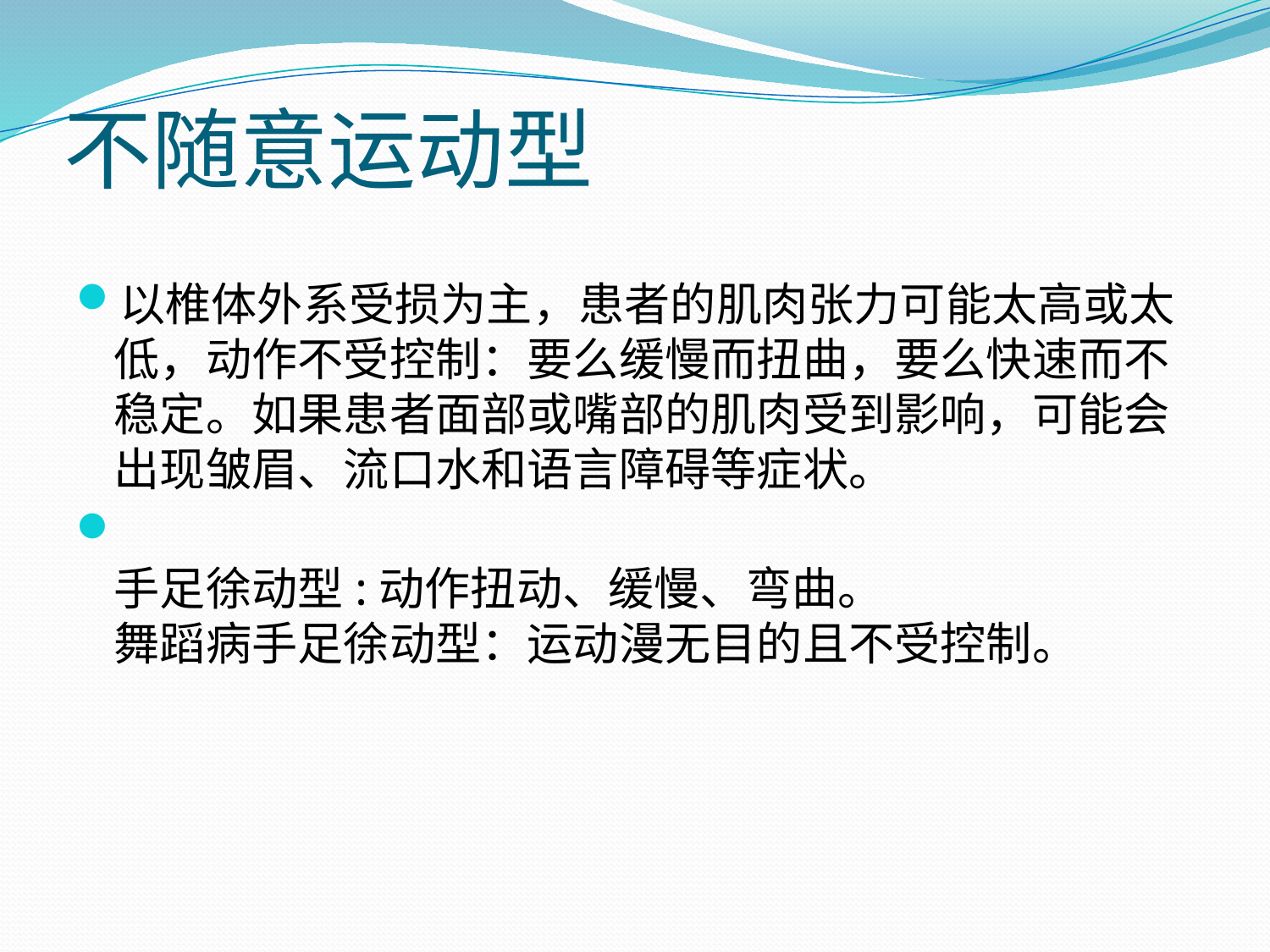

# 不随意运动型
以椎体外系受损为主，患者的肌肉张力可能太高或太低，动作不受控制：要么缓慢而扭曲，要么快速而不稳定。如果患者面部或嘴部的肌肉受到影响，可能会出现皱眉、流口水和语言障碍等症状。
手足徐动型:动作扭动、缓慢、弯曲。
舞蹈病手足徐动型：运动漫无目的且不受控制。